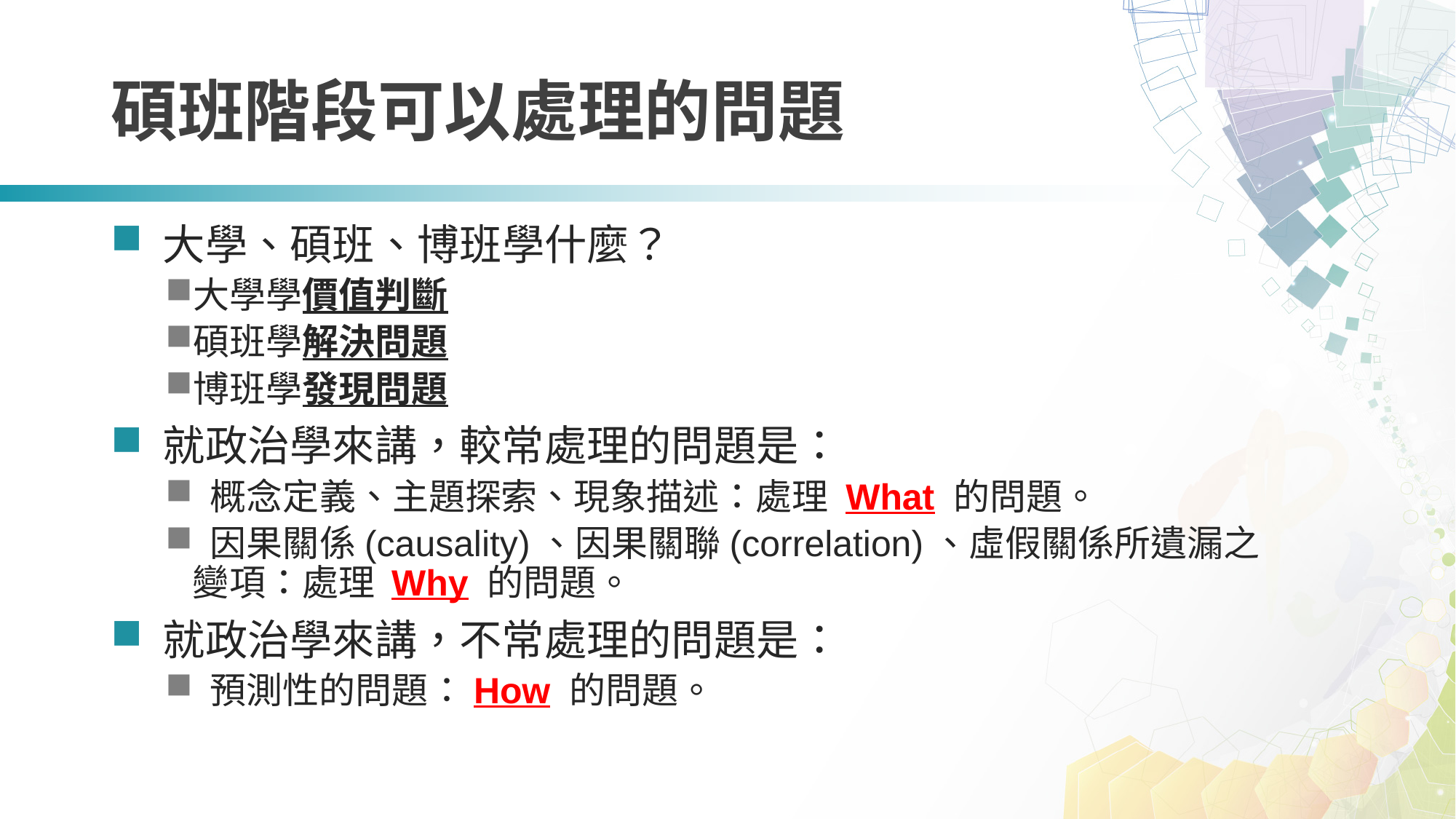

# 碩班階段可以處理的問題
 大學、碩班、博班學什麼？
大學學價值判斷
碩班學解決問題
博班學發現問題
 就政治學來講，較常處理的問題是：
 概念定義、主題探索、現象描述：處理 What 的問題。
 因果關係(causality)、因果關聯(correlation)、虛假關係所遺漏之變項：處理 Why 的問題。
 就政治學來講，不常處理的問題是：
 預測性的問題：How 的問題。